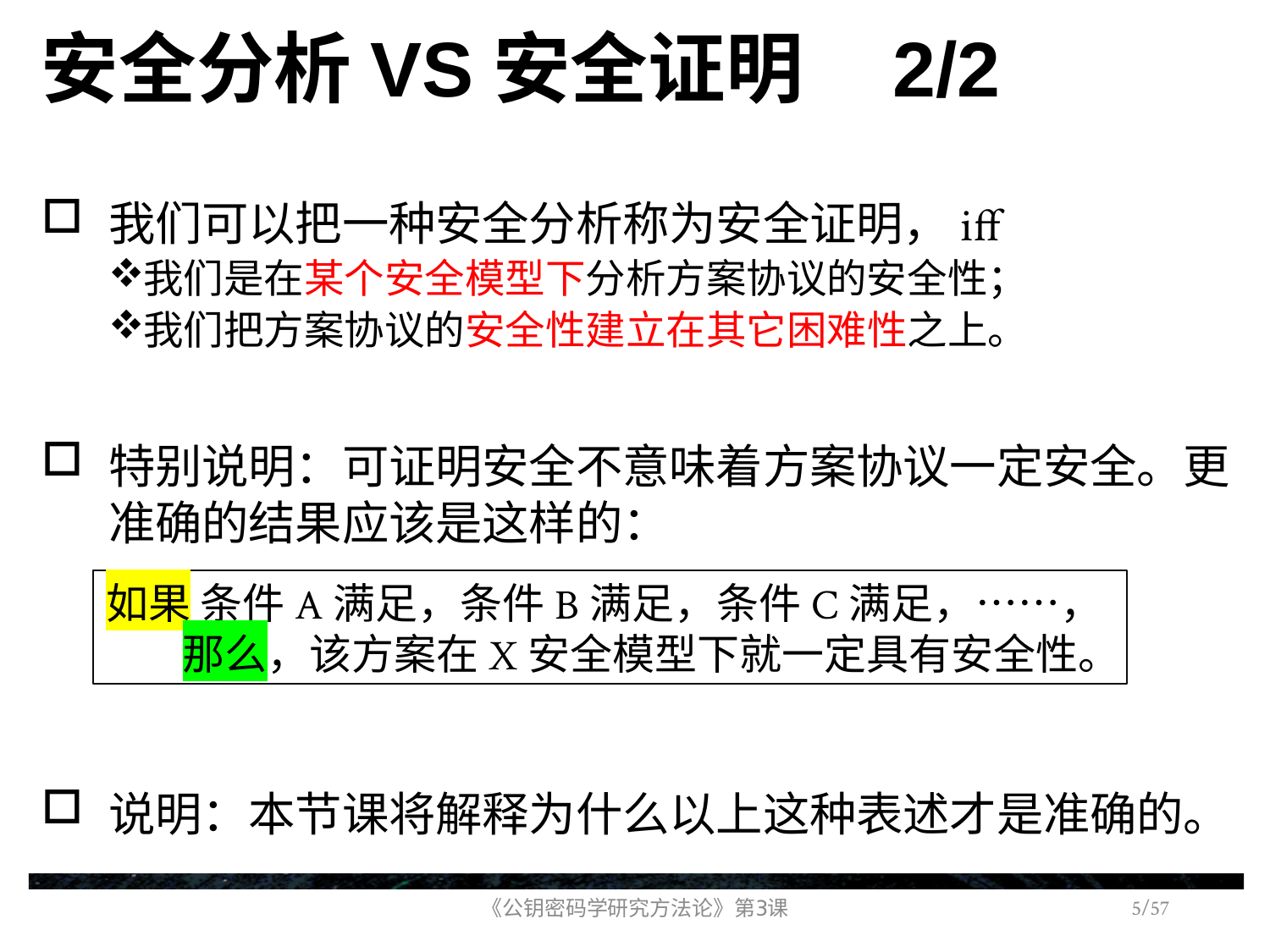

# 安全分析VS安全证明    2/2
我们可以把一种安全分析称为安全证明，iff
我们是在某个安全模型下分析方案协议的安全性；
我们把方案协议的安全性建立在其它困难性之上。

特别说明：可证明安全不意味着方案协议一定安全。更准确的结果应该是这样的：

说明：本节课将解释为什么以上这种表述才是准确的。

如果 条件A满足，条件B满足，条件C满足，……，
       那么，该方案在X安全模型下就一定具有安全性。
《公钥密码学研究方法论》第3课
5/57